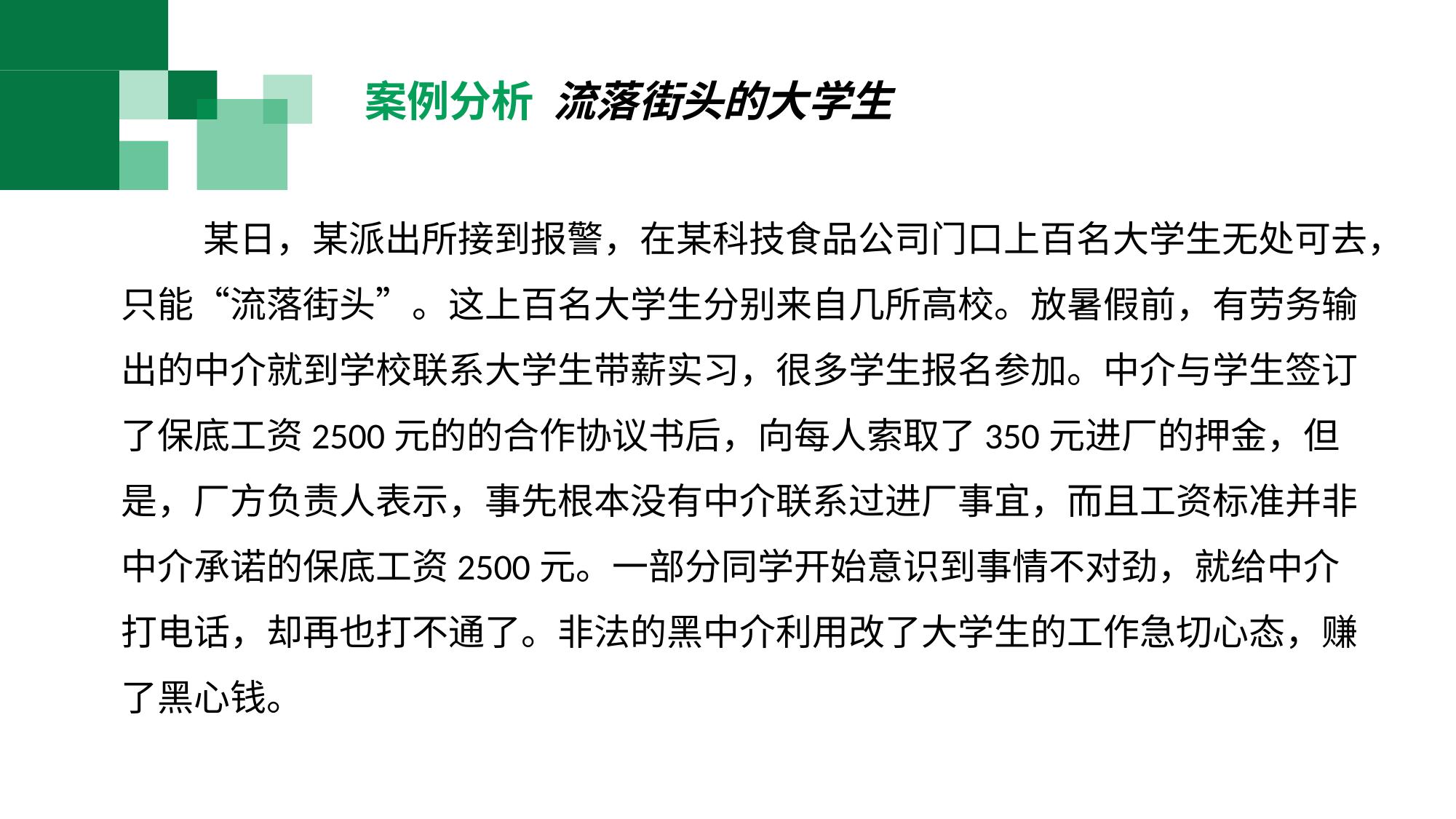

案例分析  流落街头的大学生

         某日，某派出所接到报警，在某科技食品公司门口上百名大学生无处可去，只能“流落街头”。这上百名大学生分别来自几所高校。放暑假前，有劳务输出的中介就到学校联系大学生带薪实习，很多学生报名参加。中介与学生签订了保底工资2500元的的合作协议书后，向每人索取了350元进厂的押金，但是，厂方负责人表示，事先根本没有中介联系过进厂事宜，而且工资标准并非中介承诺的保底工资2500元。一部分同学开始意识到事情不对劲，就给中介打电话，却再也打不通了。非法的黑中介利用改了大学生的工作急切心态，赚了黑心钱。

ADD YOUR
TITLE HERE ADD